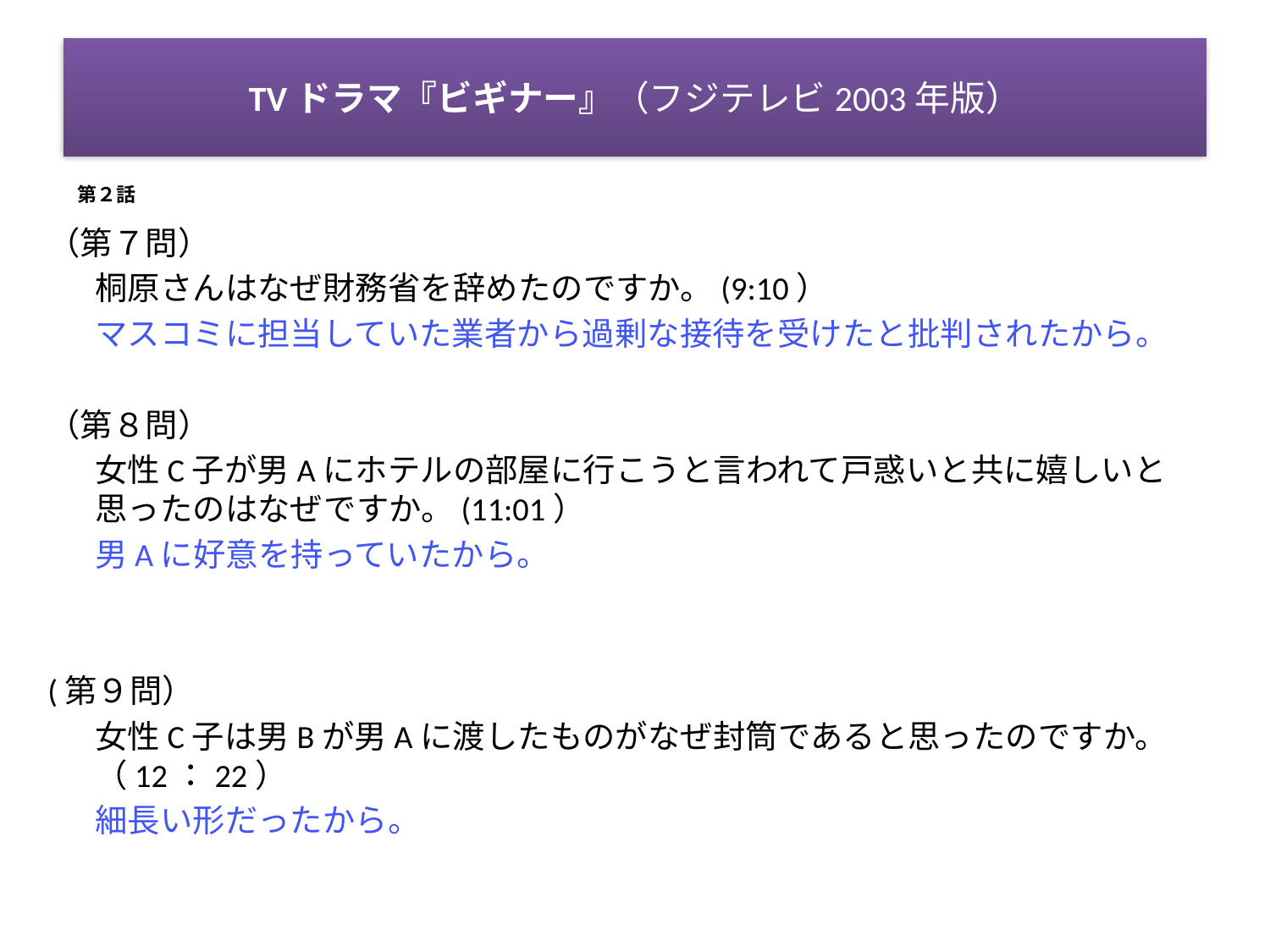

# TVドラマ『ビギナー』（フジテレビ2003年版）
第２話
（第７問）
	桐原さんはなぜ財務省を辞めたのですか。(9:10）
	マスコミに担当していた業者から過剰な接待を受けたと批判されたから。

（第８問）
	女性C子が男Aにホテルの部屋に行こうと言われて戸惑いと共に嬉しいと思ったのはなぜですか。(11:01）
	男Aに好意を持っていたから。

(第９問）
	女性C子は男Bが男Aに渡したものがなぜ封筒であると思ったのですか。（12：22）
	細長い形だったから。